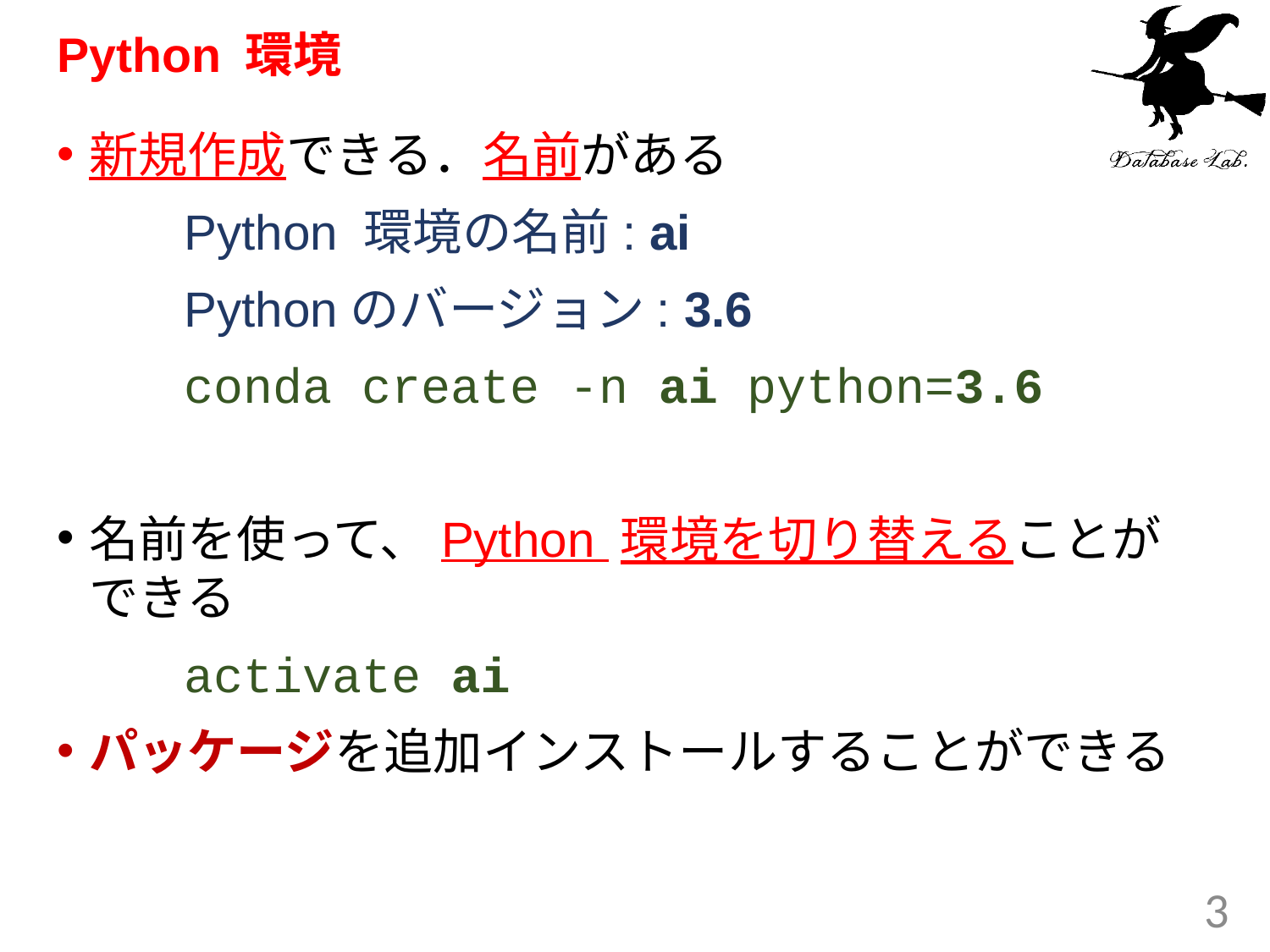

# Python 環境
新規作成できる．名前がある
	Python 環境の名前: ai
	Pythonのバージョン: 3.6
	conda create -n ai python=3.6

名前を使って、Python 環境を切り替えることができる
	activate ai
パッケージを追加インストールすることができる

3